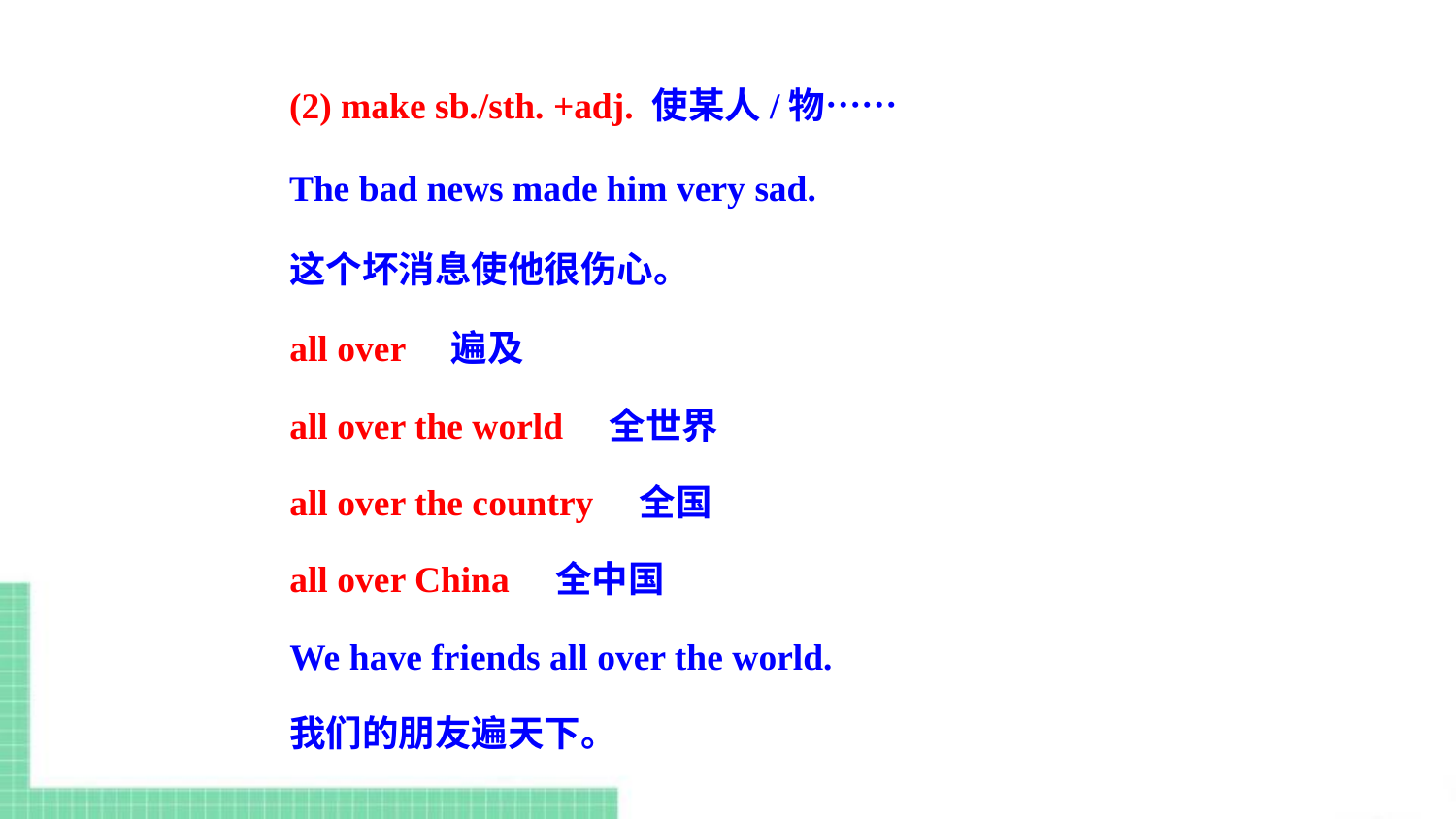

(2) make sb./sth. +adj. 使某人/物……
The bad news made him very sad.
这个坏消息使他很伤心。

all over    遍及
all over the world    全世界
all over the country    全国
all over China    全中国
We have friends all over the world.
我们的朋友遍天下。